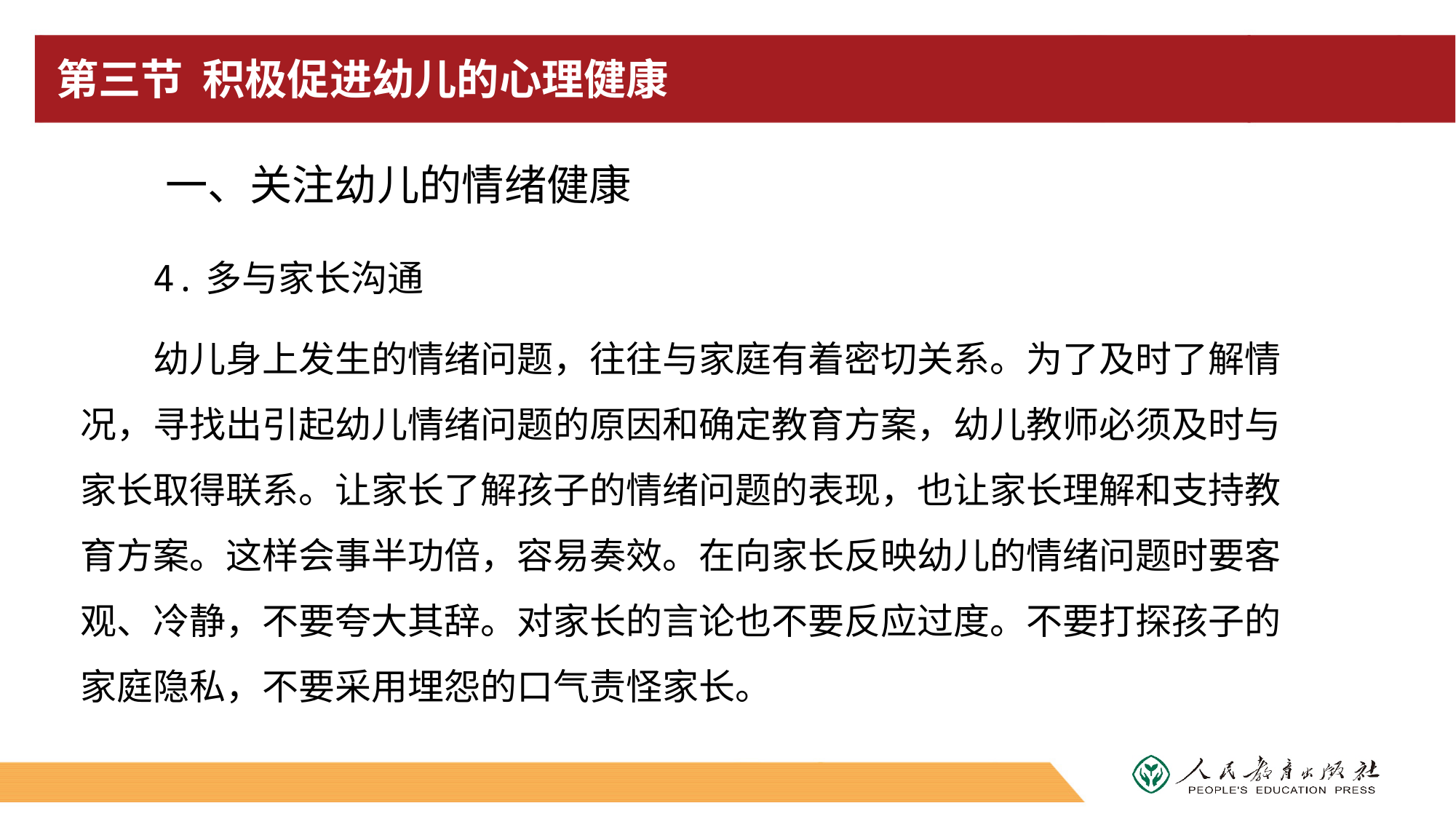

# 第三节  积极促进幼儿的心理健康
一、关注幼儿的情绪健康
4.多与家长沟通
幼儿身上发生的情绪问题，往往与家庭有着密切关系。为了及时了解情况，寻找出引起幼儿情绪问题的原因和确定教育方案，幼儿教师必须及时与家长取得联系。让家长了解孩子的情绪问题的表现，也让家长理解和支持教育方案。这样会事半功倍，容易奏效。在向家长反映幼儿的情绪问题时要客观、冷静，不要夸大其辞。对家长的言论也不要反应过度。不要打探孩子的家庭隐私，不要采用埋怨的口气责怪家长。